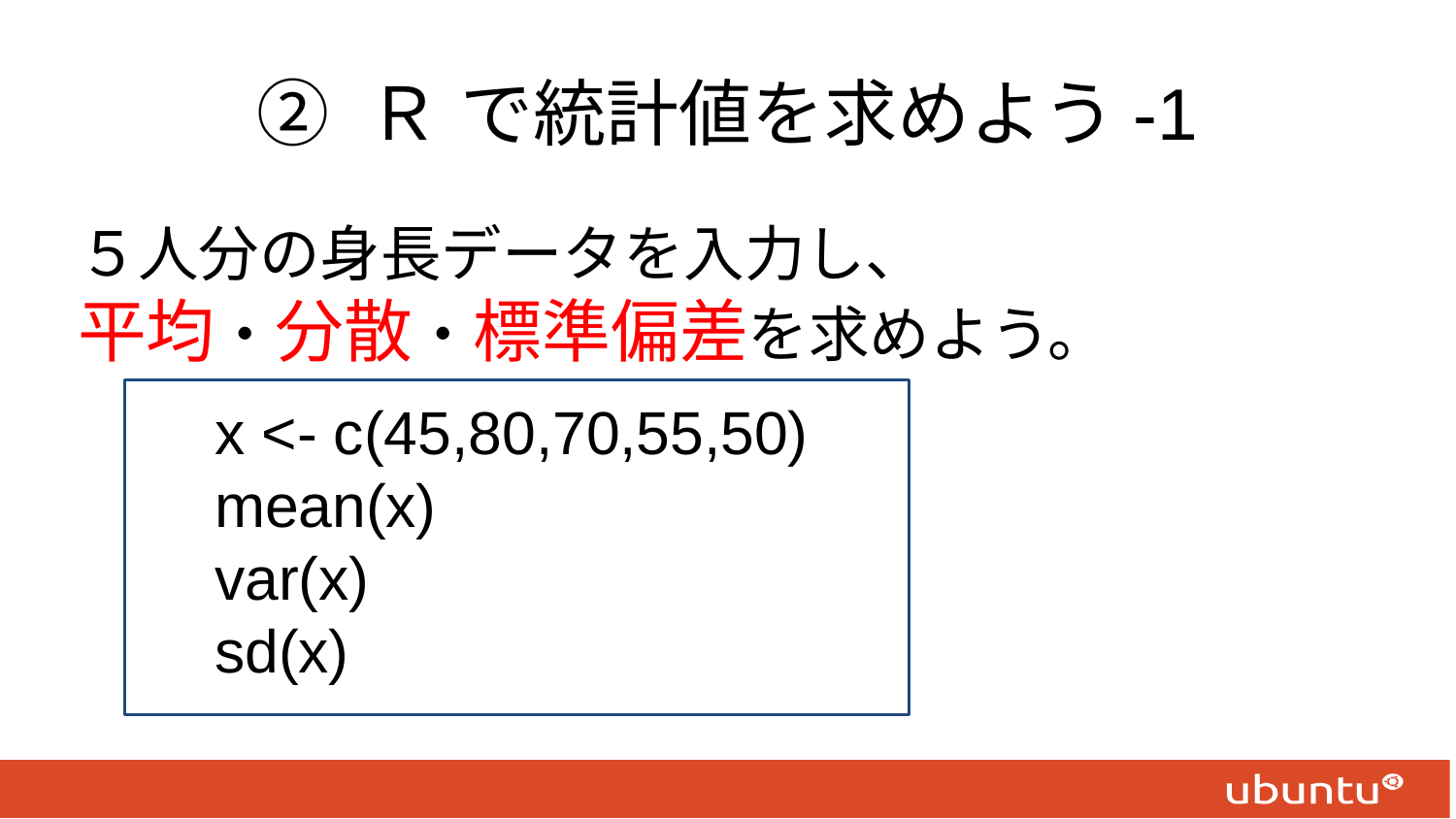

# ② Ｒ で統計値を求めよう-1
５人分の身長データを入力し、
平均・分散・標準偏差を求めよう。
　x <- c(45,80,70,55,50)
　mean(x)
　var(x)
　sd(x)